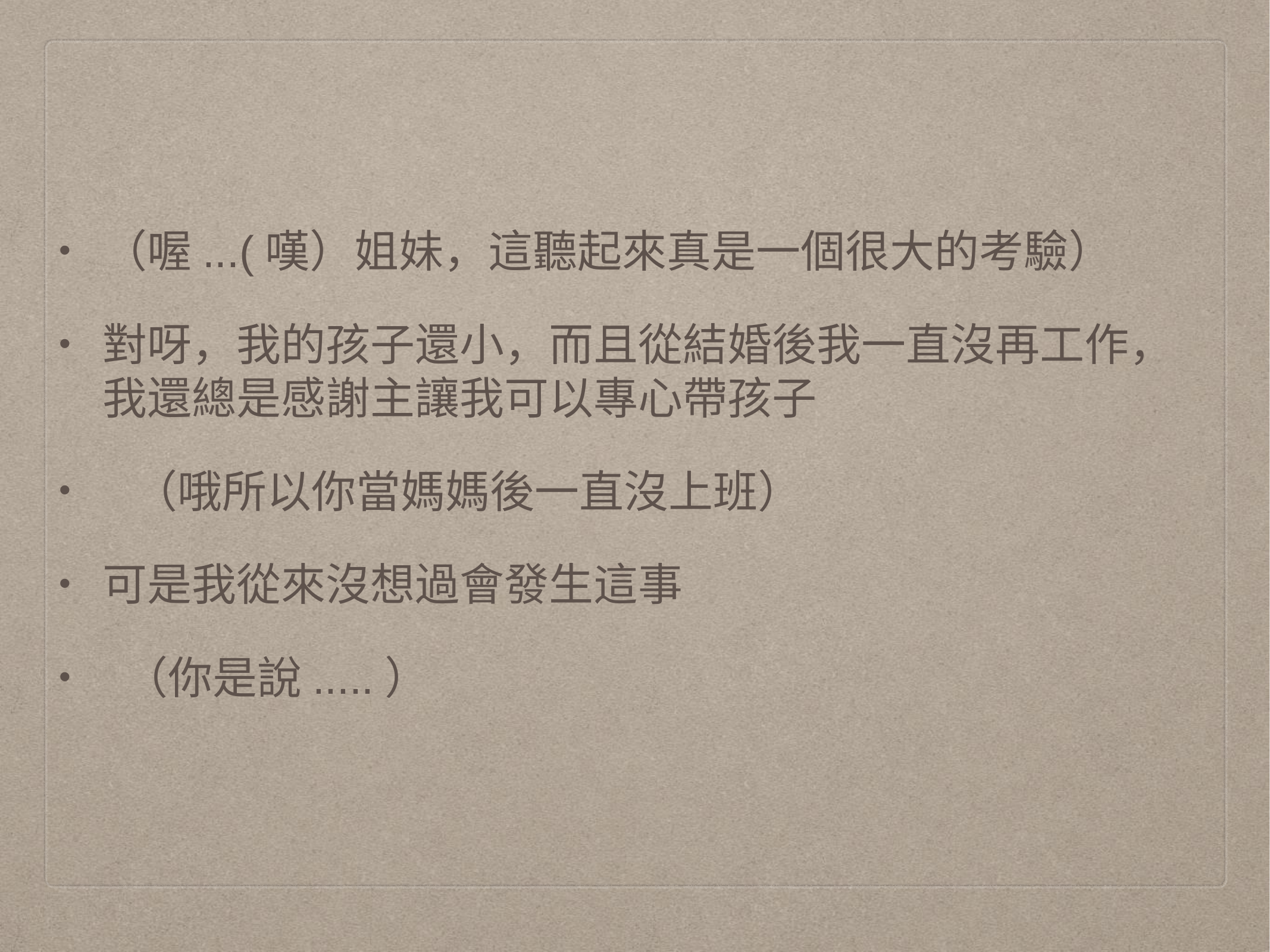

（喔...(嘆）姐妹，這聽起來真是一個很大的考驗）
對呀，我的孩子還小，而且從結婚後我一直沒再工作，我還總是感謝主讓我可以專心帶孩子
  （哦所以你當媽媽後一直沒上班）
可是我從來沒想過會發生這事
 （你是說.....）